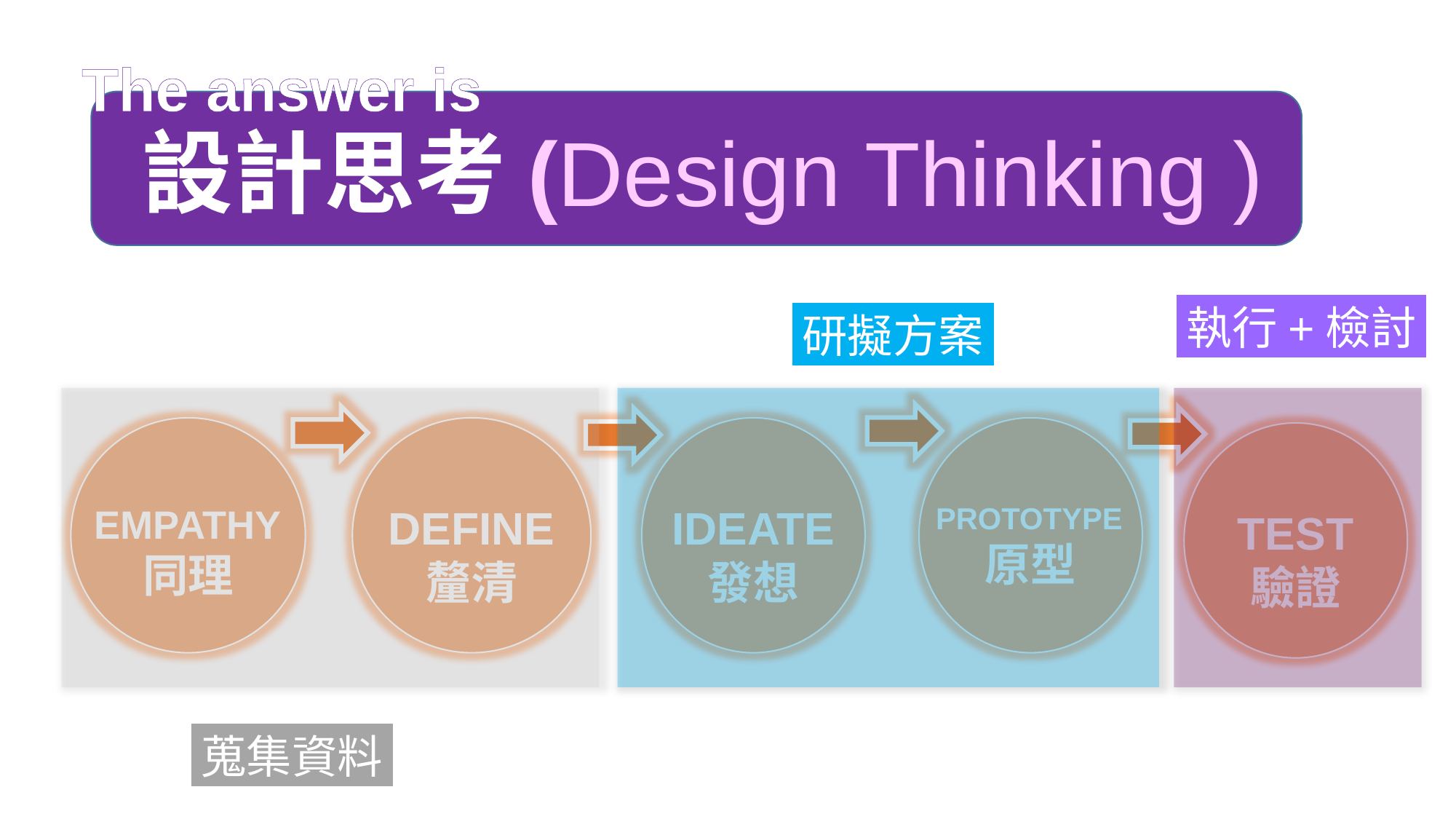

The answer is

設計思考(Design Thinking )
執行+檢討
研擬方案

PROTOTYPE原型

IDEATE
發想

EMPATHY
同理

DEFINE
釐清

TEST
驗證
蒐集資料